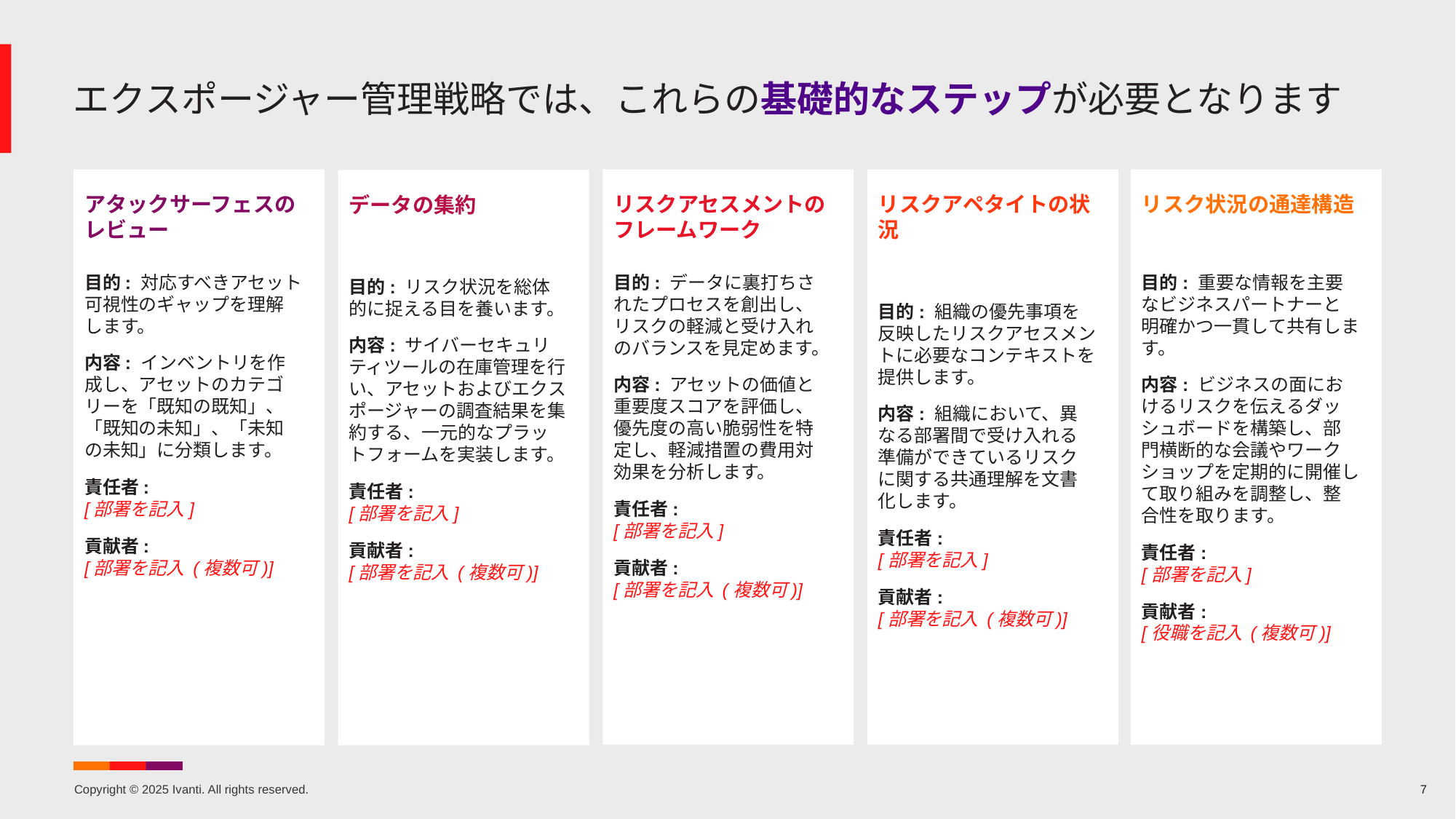

# エクスポージャー管理戦略では、これらの基礎的なステップが必要となります
リスクアセスメントの
フレームワーク
目的: データに裏打ちされたプロセスを創出し、リスクの軽減と受け入れのバランスを見定めます。
内容: アセットの価値と重要度スコアを評価し、優先度の高い脆弱性を特定し、軽減措置の費用対効果を分析します。
責任者:
[部署を記入]
貢献者:
[部署を記入 (複数可)]
リスク状況の通達構造
目的: 重要な情報を主要なビジネスパートナーと明確かつ一貫して共有します。
内容: ビジネスの面におけるリスクを伝えるダッシュボードを構築し、部門横断的な会議やワークショップを定期的に開催して取り組みを調整し、整合性を取ります。
責任者:
[部署を記入]
貢献者:
[役職を記入 (複数可)]
アタックサーフェスの
レビュー
目的: 対応すべきアセット可視性のギャップを理解します。
内容: インベントリを作成し、アセットのカテゴリーを「既知の既知」、「既知の未知」、「未知の未知」に分類します。
責任者:
[部署を記入]
貢献者:
[部署を記入 (複数可)]
リスクアペタイトの状況
目的: 組織の優先事項を反映したリスクアセスメントに必要なコンテキストを提供します。
内容: 組織において、異なる部署間で受け入れる準備ができているリスクに関する共通理解を文書化します。
責任者:
[部署を記入]
貢献者:
[部署を記入 (複数可)]
データの集約
目的: リスク状況を総体的に捉える目を養います。
内容: サイバーセキュリティツールの在庫管理を行い、アセットおよびエクスポージャーの調査結果を集約する、一元的なプラットフォームを実装します。
責任者:
[部署を記入]
貢献者:
[部署を記入 (複数可)]